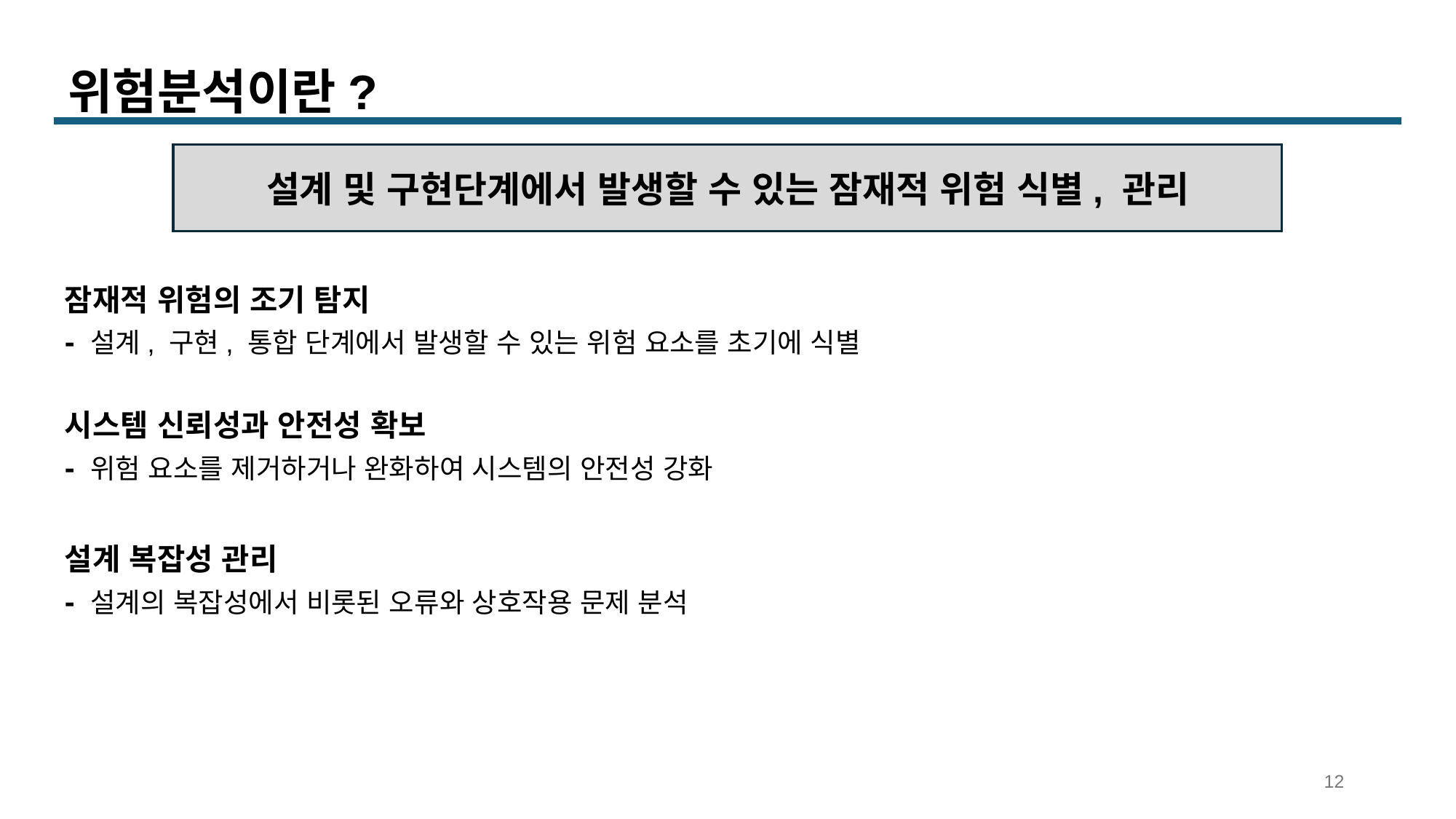

위험분석이란?
설계 및 구현단계에서 발생할 수 있는 잠재적 위험 식별, 관리
잠재적 위험의 조기 탐지
- 설계, 구현, 통합 단계에서 발생할 수 있는 위험 요소를 초기에 식별

시스템 신뢰성과 안전성 확보
- 위험 요소를 제거하거나 완화하여 시스템의 안전성 강화

설계 복잡성 관리
- 설계의 복잡성에서 비롯된 오류와 상호작용 문제 분석
12